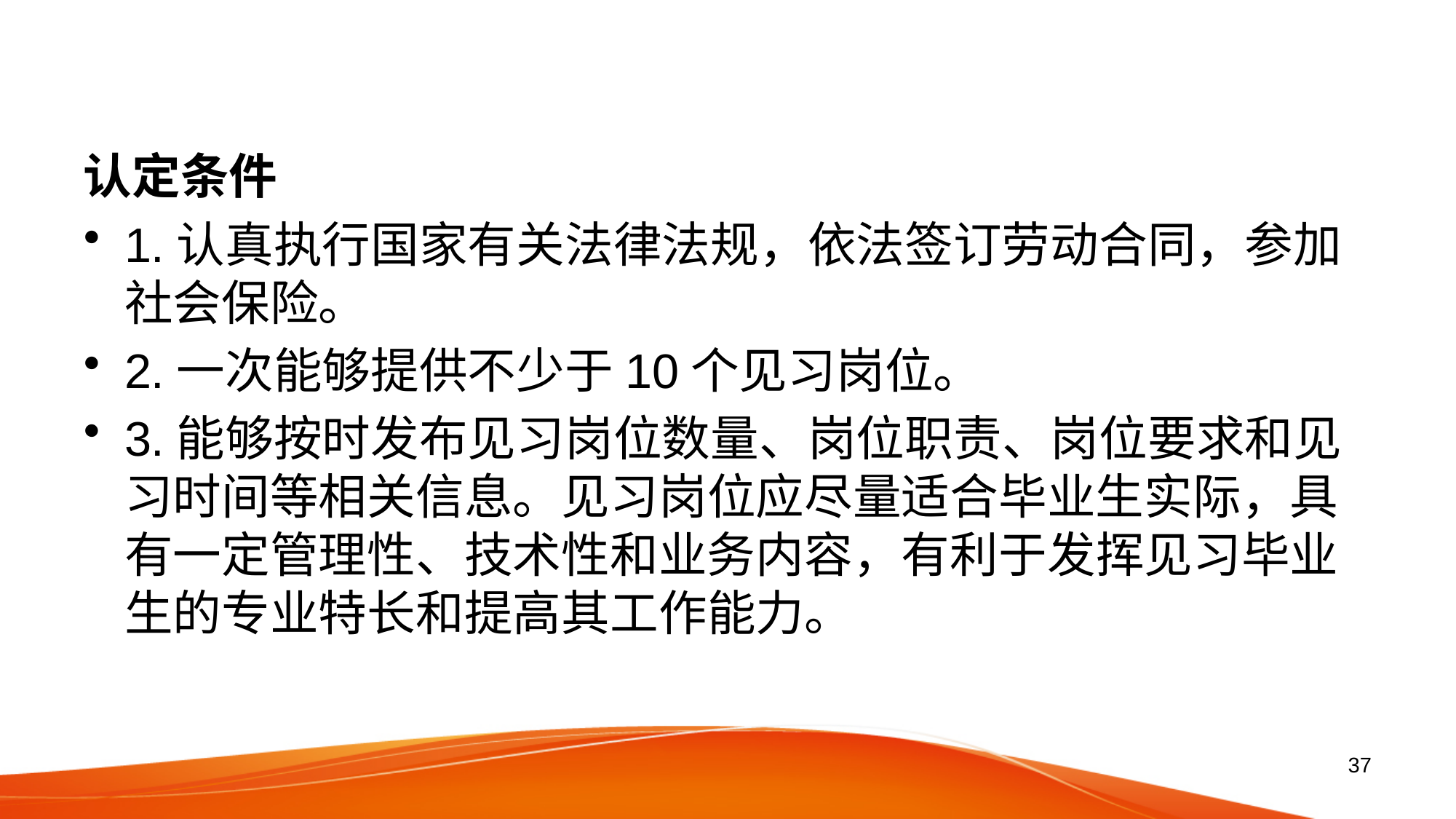

#
认定条件
1.认真执行国家有关法律法规，依法签订劳动合同，参加社会保险。
2.一次能够提供不少于10个见习岗位。
3.能够按时发布见习岗位数量、岗位职责、岗位要求和见习时间等相关信息。见习岗位应尽量适合毕业生实际，具有一定管理性、技术性和业务内容，有利于发挥见习毕业生的专业特长和提高其工作能力。

37